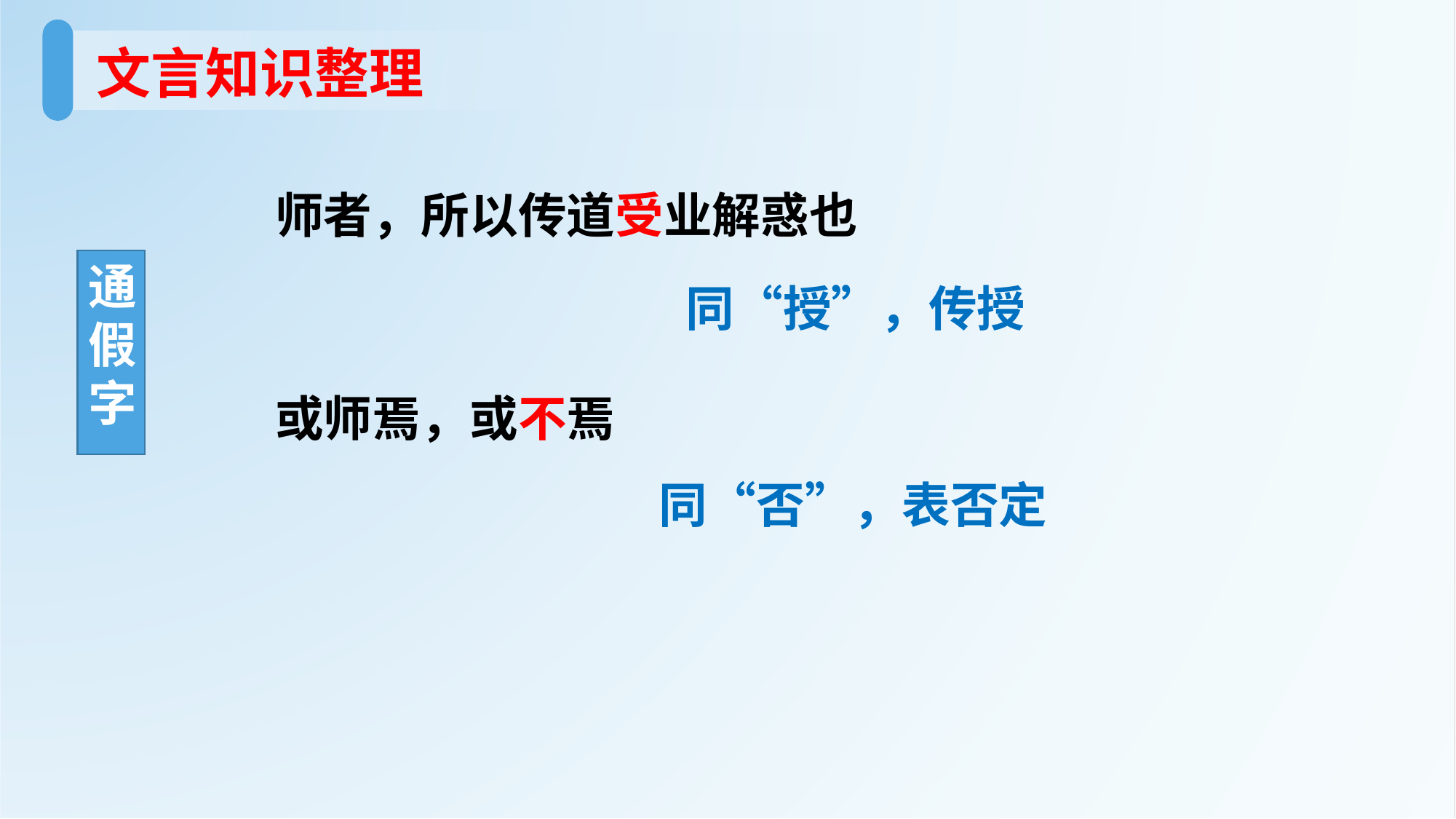

文言知识整理
师者，所以传道受业解惑也
通假字
同“授”，传授
或师焉，或不焉
同“否”，表否定